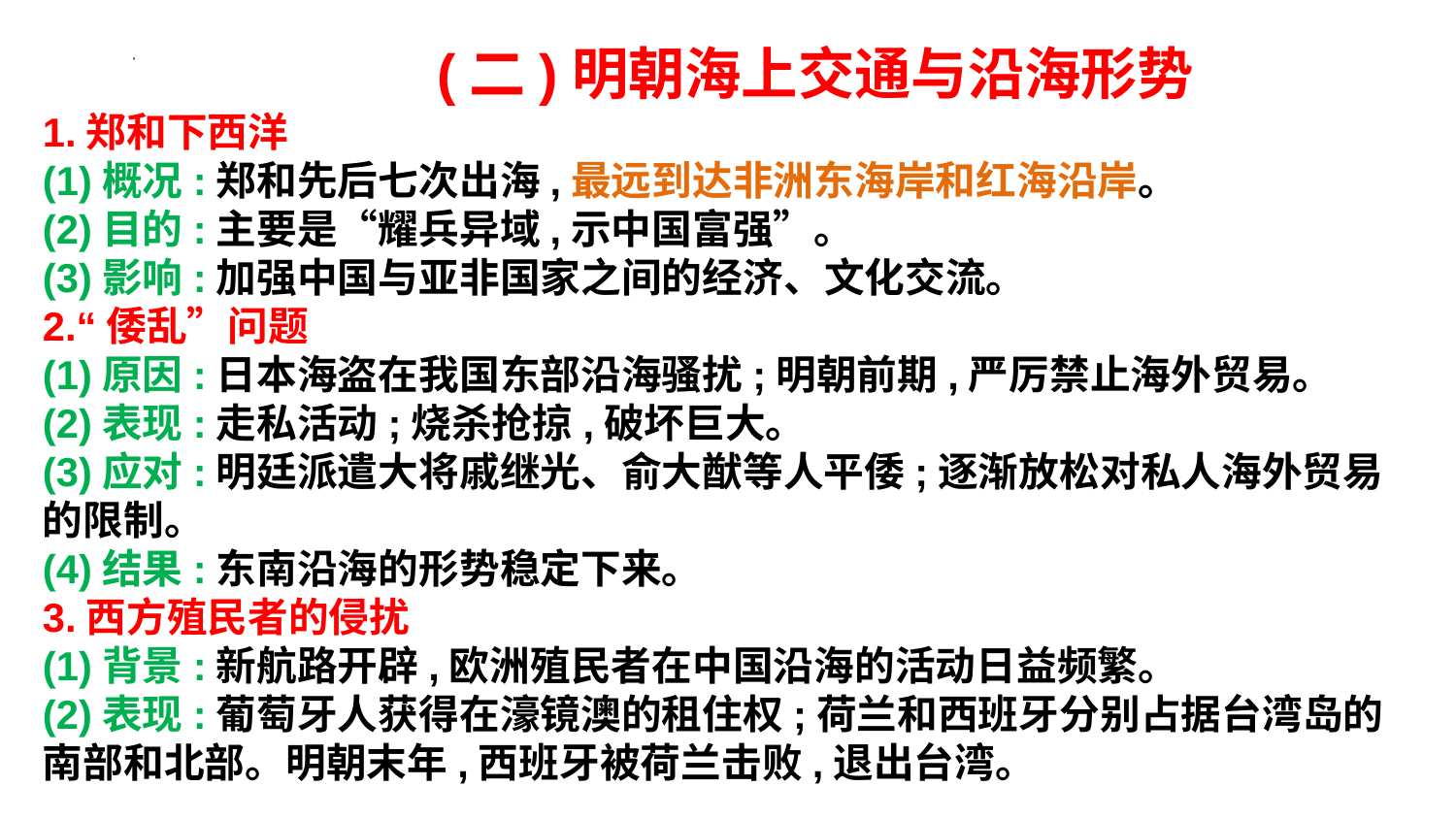

(二)明朝海上交通与沿海形势
1.郑和下西洋
(1)概况:郑和先后七次出海,最远到达非洲东海岸和红海沿岸。
(2)目的:主要是“耀兵异域,示中国富强”。
(3)影响:加强中国与亚非国家之间的经济、文化交流。
2.“倭乱”问题
(1)原因:日本海盗在我国东部沿海骚扰;明朝前期,严厉禁止海外贸易。
(2)表现:走私活动;烧杀抢掠,破坏巨大。
(3)应对:明廷派遣大将戚继光、俞大猷等人平倭;逐渐放松对私人海外贸易的限制。
(4)结果:东南沿海的形势稳定下来。
3.西方殖民者的侵扰
(1)背景:新航路开辟,欧洲殖民者在中国沿海的活动日益频繁。
(2)表现:葡萄牙人获得在濠镜澳的租住权;荷兰和西班牙分别占据台湾岛的南部和北部。明朝末年,西班牙被荷兰击败,退出台湾。